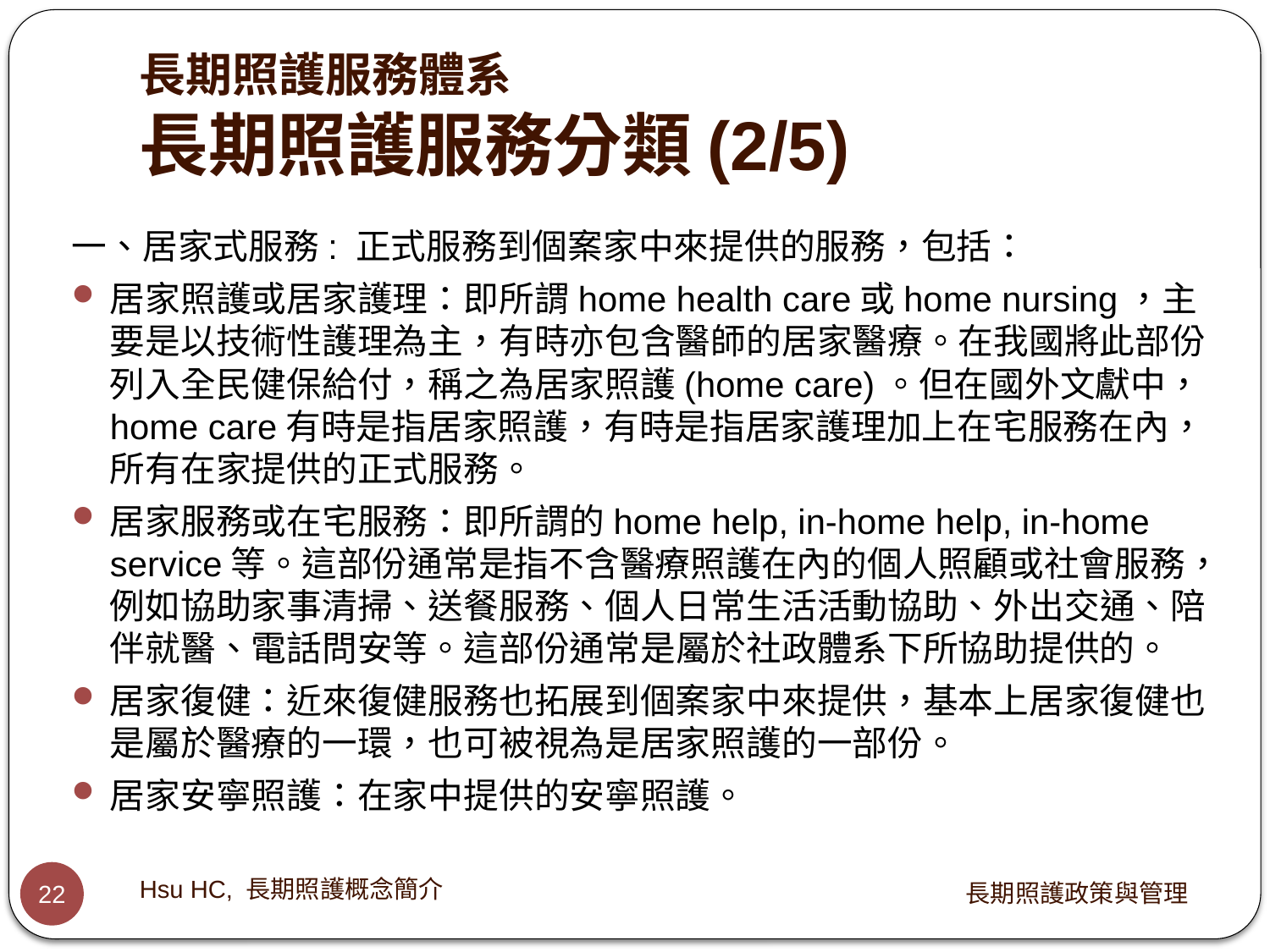

# 長期照護服務體系 長期照護服務分類(2/5)
一、居家式服務: 正式服務到個案家中來提供的服務，包括：
居家照護或居家護理：即所謂home health care或home nursing，主要是以技術性護理為主，有時亦包含醫師的居家醫療。在我國將此部份列入全民健保給付，稱之為居家照護(home care)。但在國外文獻中，home care有時是指居家照護，有時是指居家護理加上在宅服務在內，所有在家提供的正式服務。
居家服務或在宅服務：即所謂的home help, in-home help, in-home service等。這部份通常是指不含醫療照護在內的個人照顧或社會服務，例如協助家事清掃、送餐服務、個人日常生活活動協助、外出交通、陪伴就醫、電話問安等。這部份通常是屬於社政體系下所協助提供的。
居家復健：近來復健服務也拓展到個案家中來提供，基本上居家復健也是屬於醫療的一環，也可被視為是居家照護的一部份。
居家安寧照護：在家中提供的安寧照護。

Hsu HC, 長期照護概念簡介
長期照護政策與管理
22